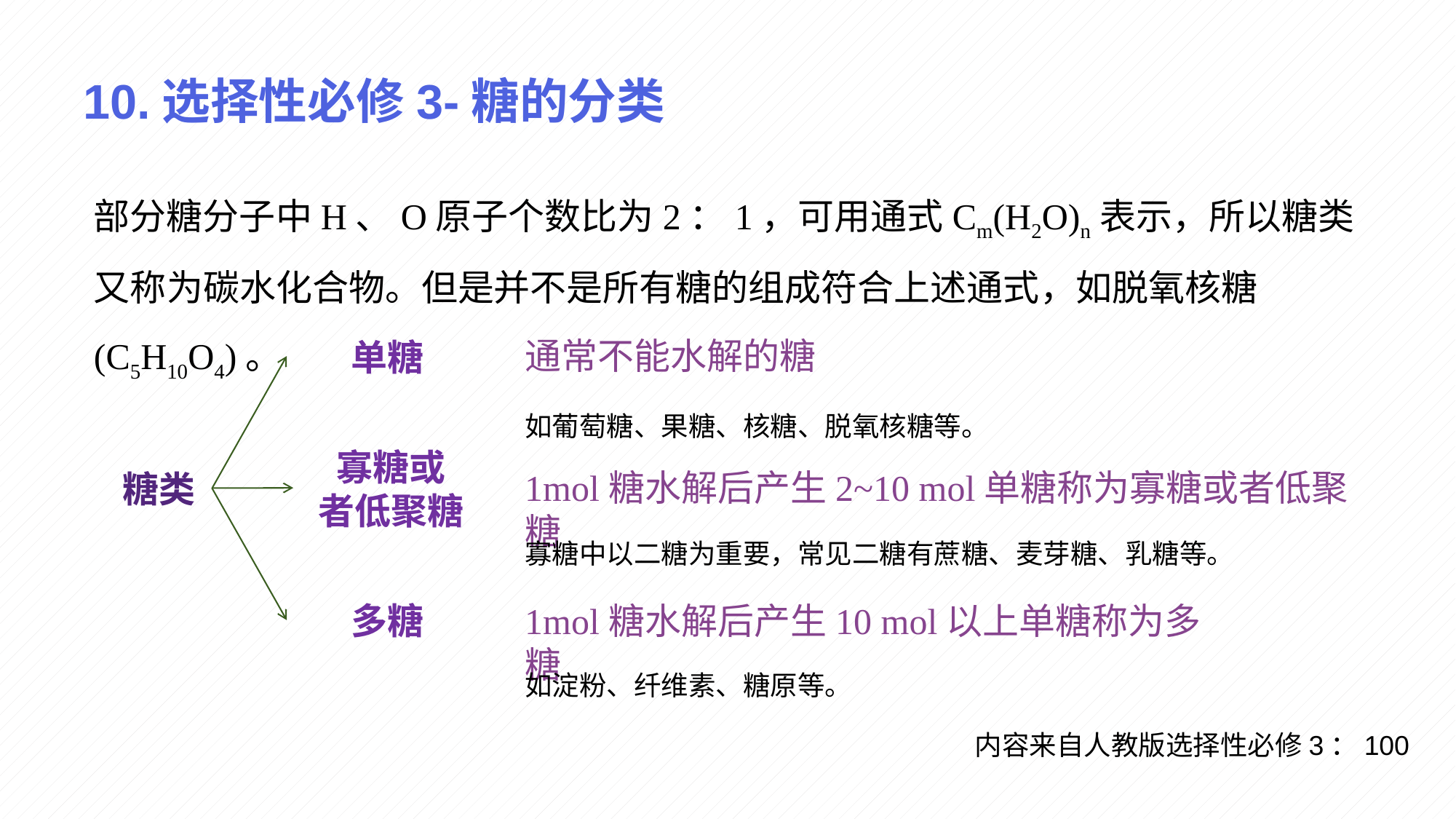

# 10.选择性必修3-糖的分类
部分糖分子中H、O原子个数比为2：1，可用通式Cm(H2O)n表示，所以糖类又称为碳水化合物。但是并不是所有糖的组成符合上述通式，如脱氧核糖(C5H10O4)。
通常不能水解的糖
单糖
如葡萄糖、果糖、核糖、脱氧核糖等。
寡糖或
者低聚糖
1mol糖水解后产生2~10 mol单糖称为寡糖或者低聚糖
糖类
寡糖中以二糖为重要，常见二糖有蔗糖、麦芽糖、乳糖等。
多糖
1mol糖水解后产生10 mol以上单糖称为多糖
如淀粉、纤维素、糖原等。
内容来自人教版选择性必修3：100